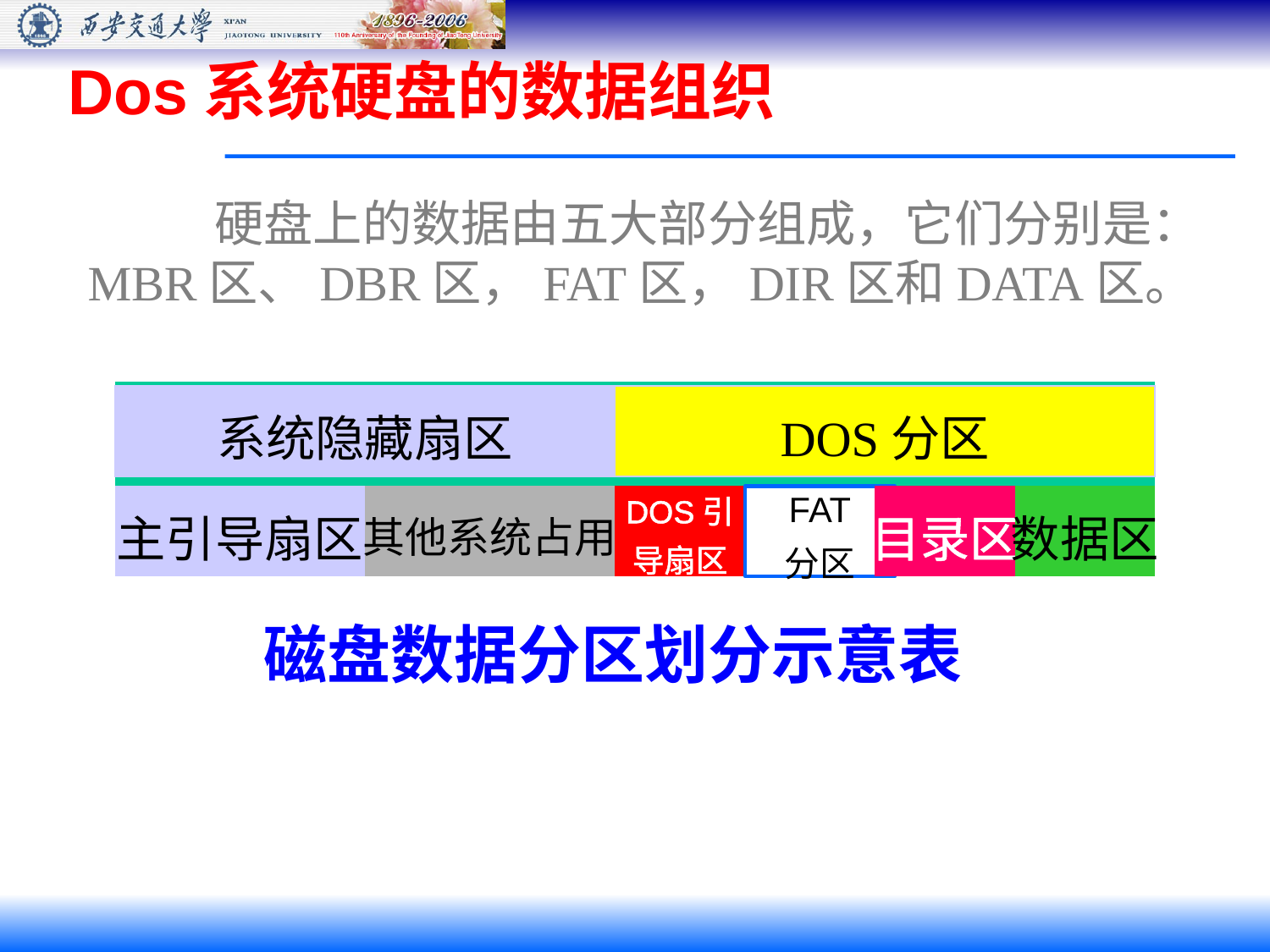

Dos系统硬盘的数据组织

	硬盘上的数据由五大部分组成，它们分别是：MBR区、DBR区，FAT区，DIR区和DATA区。

系统隐藏扇区
DOS分区
主引导扇区
其他系统占用
DOS引
导扇区
FAT
分区
目录区
数据区
磁盘数据分区划分示意表
39